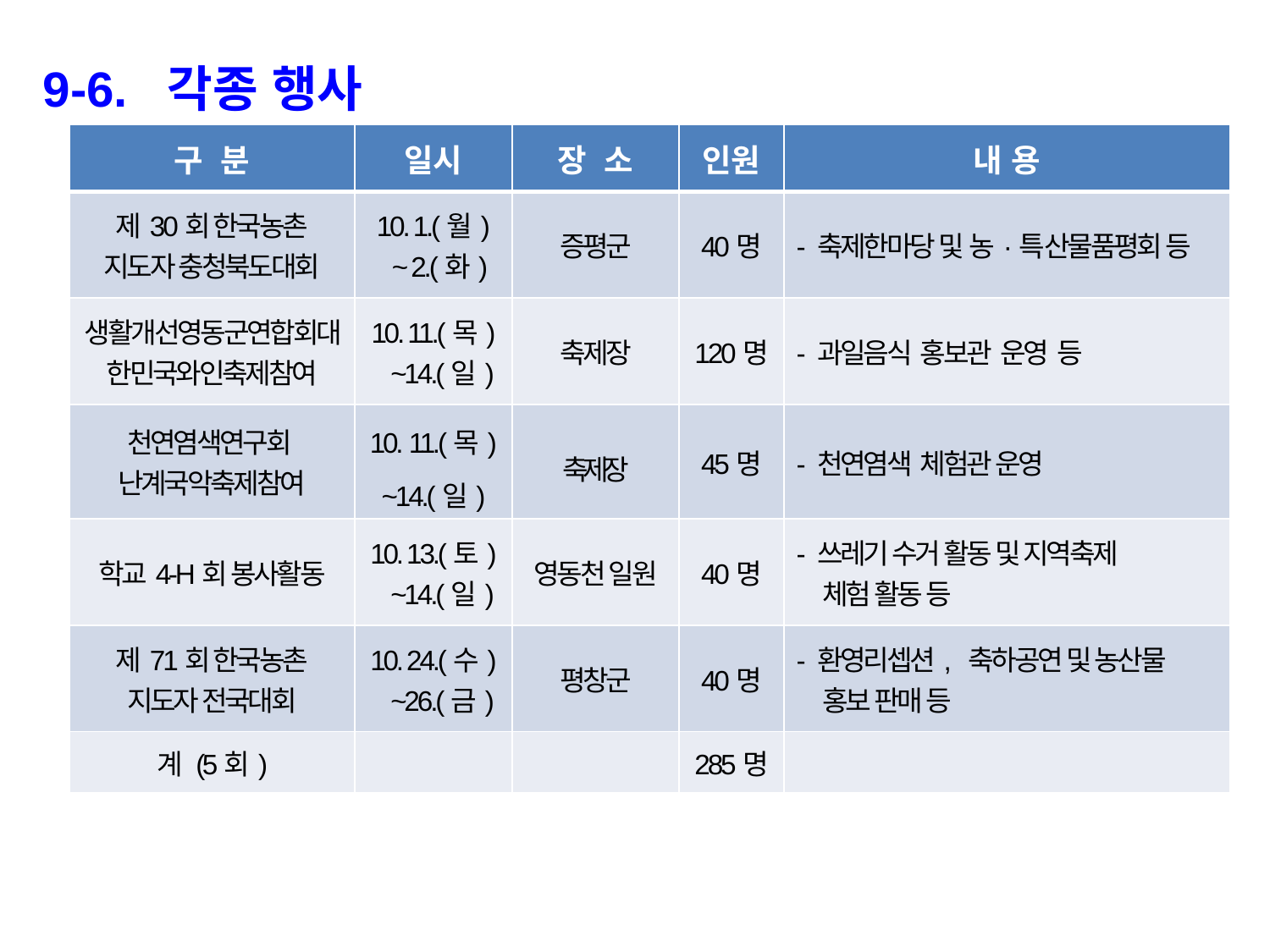

9-6.  각종 행사

| 구 분 | 일시 | 장 소 | 인원 | 내 용 |
| --- | --- | --- | --- | --- |
| 제30회 한국농촌 지도자 충청북도대회 | 10. 1.(월) ~ 2.(화) | 증평군 | 40명 | - 축제한마당 및 농·특산물품평회 등 |
| 생활개선영동군연합회대한민국와인축제참여 | 10. 11.(목) ~14.(일) | 축제장 | 120명 | - 과일음식 홍보관 운영 등 |
| 천연염색연구회 난계국악축제참여 | 10. 11.(목) ~14.(일) | 축제장 | 45명 | - 천연염색 체험관 운영 |
| 학교4-H회 봉사활동 | 10. 13.(토) ~14.(일) | 영동천 일원 | 40명 | - 쓰레기 수거 활동 및 지역축제 체험 활동 등 |
| 제71회 한국농촌 지도자 전국대회 | 10. 24.(수) ~26.(금) | 평창군 | 40명 | - 환영리셉션, 축하공연 및 농산물 홍보 판매 등 |
| 계 (5회) |  |  | 285명 |  |